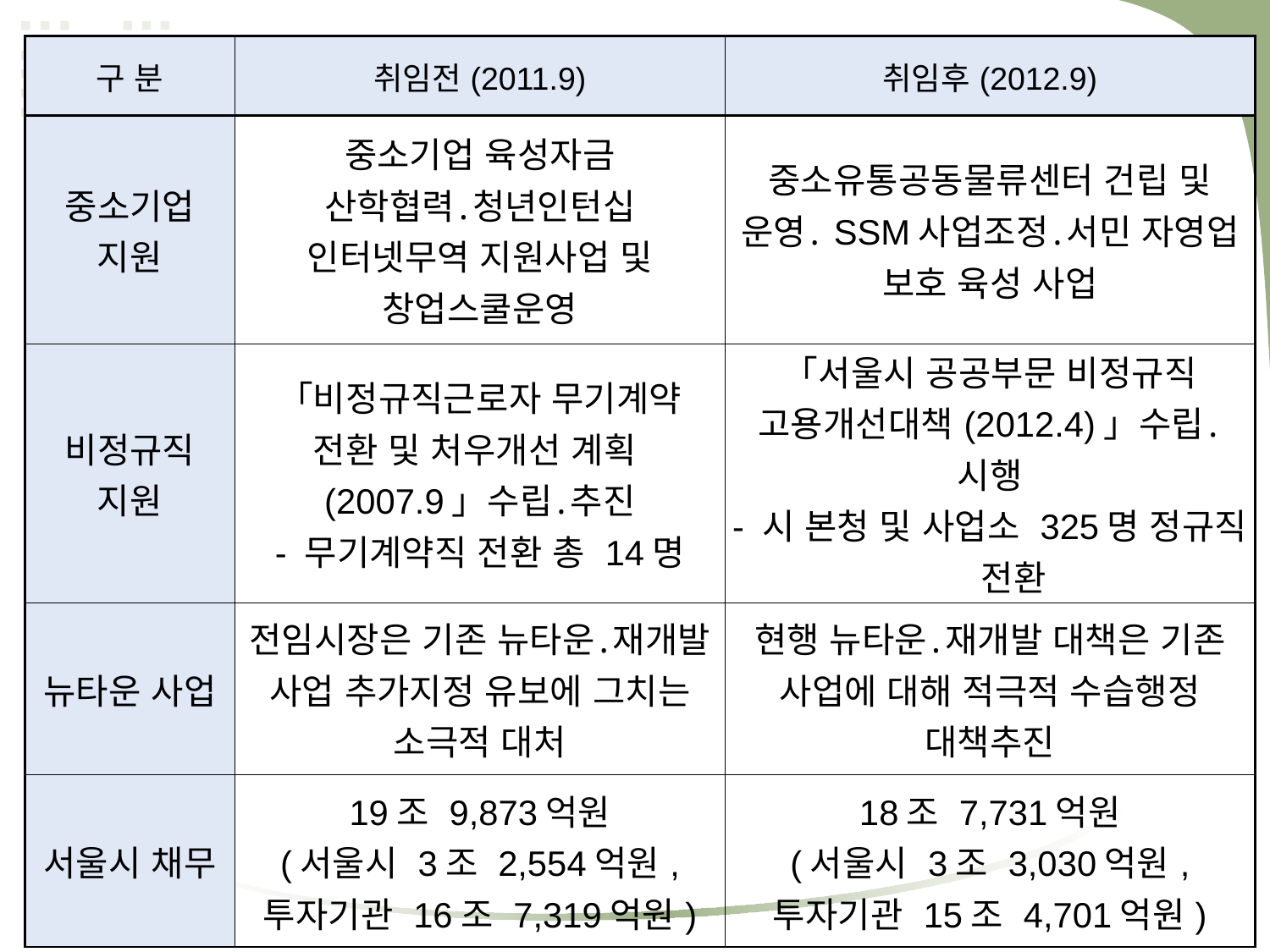

| 구 분 | 취임전(2011.9) | 취임후(2012.9) |
| --- | --- | --- |
| 중소기업 지원 | 중소기업 육성자금 산학협력․청년인턴십 인터넷무역 지원사업 및 창업스쿨운영 | 중소유통공동물류센터 건립 및 운영․SSM사업조정․서민 자영업 보호 육성 사업 |
| 비정규직 지원 | 「비정규직근로자 무기계약 전환 및 처우개선 계획(2007.9」수립․추진 - 무기계약직 전환 총 14명 | 「서울시 공공부문 비정규직 고용개선대책(2012.4)」수립․시행 - 시 본청 및 사업소 325명 정규직 전환 |
| 뉴타운 사업 | 전임시장은 기존 뉴타운․재개발 사업 추가지정 유보에 그치는 소극적 대처 | 현행 뉴타운․재개발 대책은 기존 사업에 대해 적극적 수습행정 대책추진 |
| 서울시 채무 | 19조 9,873억원 (서울시 3조 2,554억원, 투자기관 16조 7,319억원) | 18조 7,731억원 (서울시 3조 3,030억원, 투자기관 15조 4,701억원) |